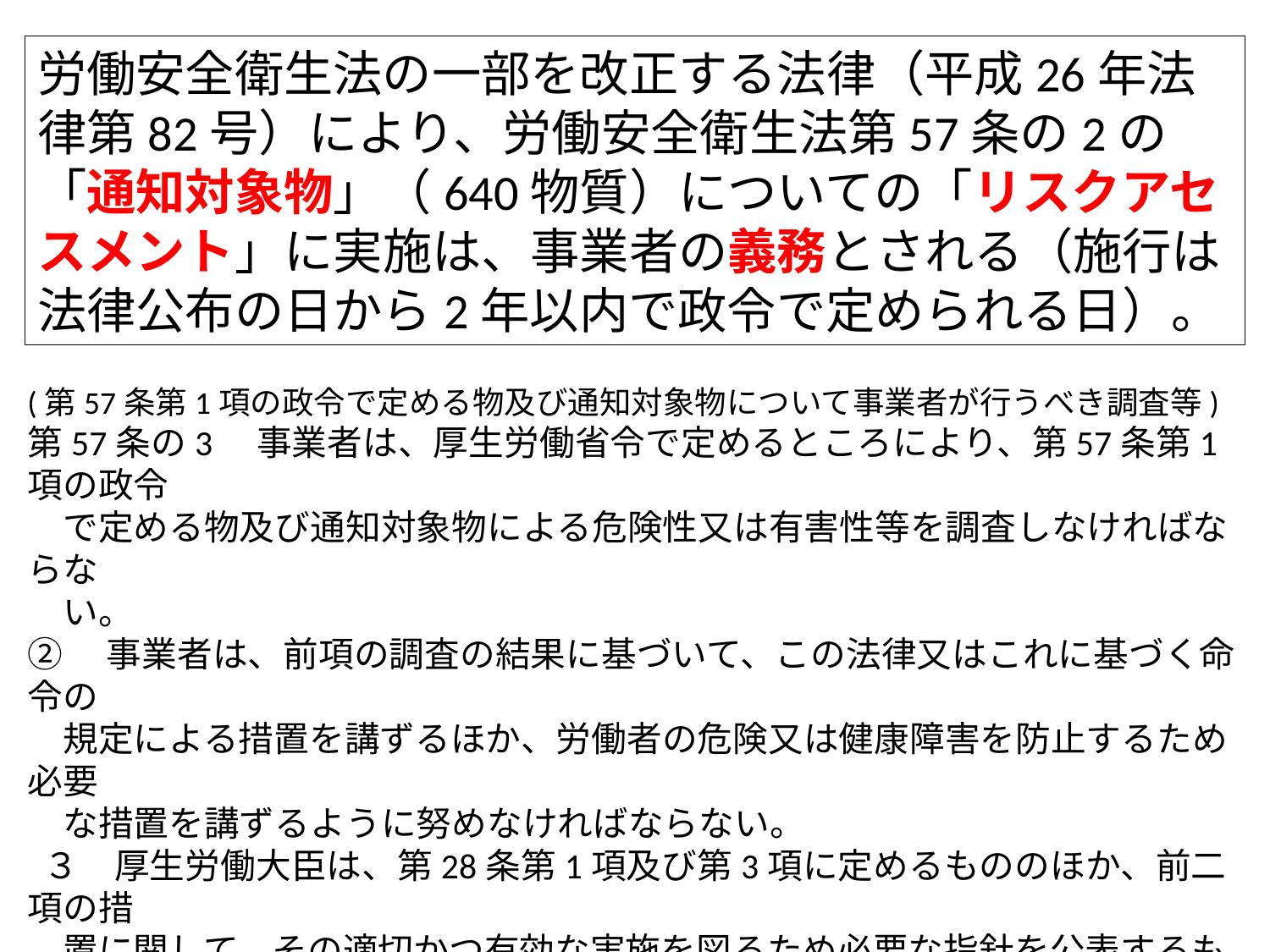

労働安全衛生法の一部を改正する法律（平成26年法律第82号）により、労働安全衛生法第57条の2の「通知対象物」（640物質）についての「リスクアセスメント」に実施は、事業者の義務とされる（施行は法律公布の日から2年以内で政令で定められる日）。
(第57条第1項の政令で定める物及び通知対象物について事業者が行うべき調査等)
第57条の3　事業者は、厚生労働省令で定めるところにより、第57条第1項の政令
　で定める物及び通知対象物による危険性又は有害性等を調査しなければならな
　い。
②　事業者は、前項の調査の結果に基づいて、この法律又はこれに基づく命令の
　規定による措置を講ずるほか、労働者の危険又は健康障害を防止するため必要
　な措置を講ずるように努めなければならない。
 ３　厚生労働大臣は、第28条第1項及び第3項に定めるもののほか、前二項の措
　置に関して、その適切かつ有効な実施を図るため必要な指針を公表するものと
　する。
 ４　厚生労働大臣は、前項の指針に従い、事業者又はその団体に対し、必要な指
　導、援助等を行うことができる。